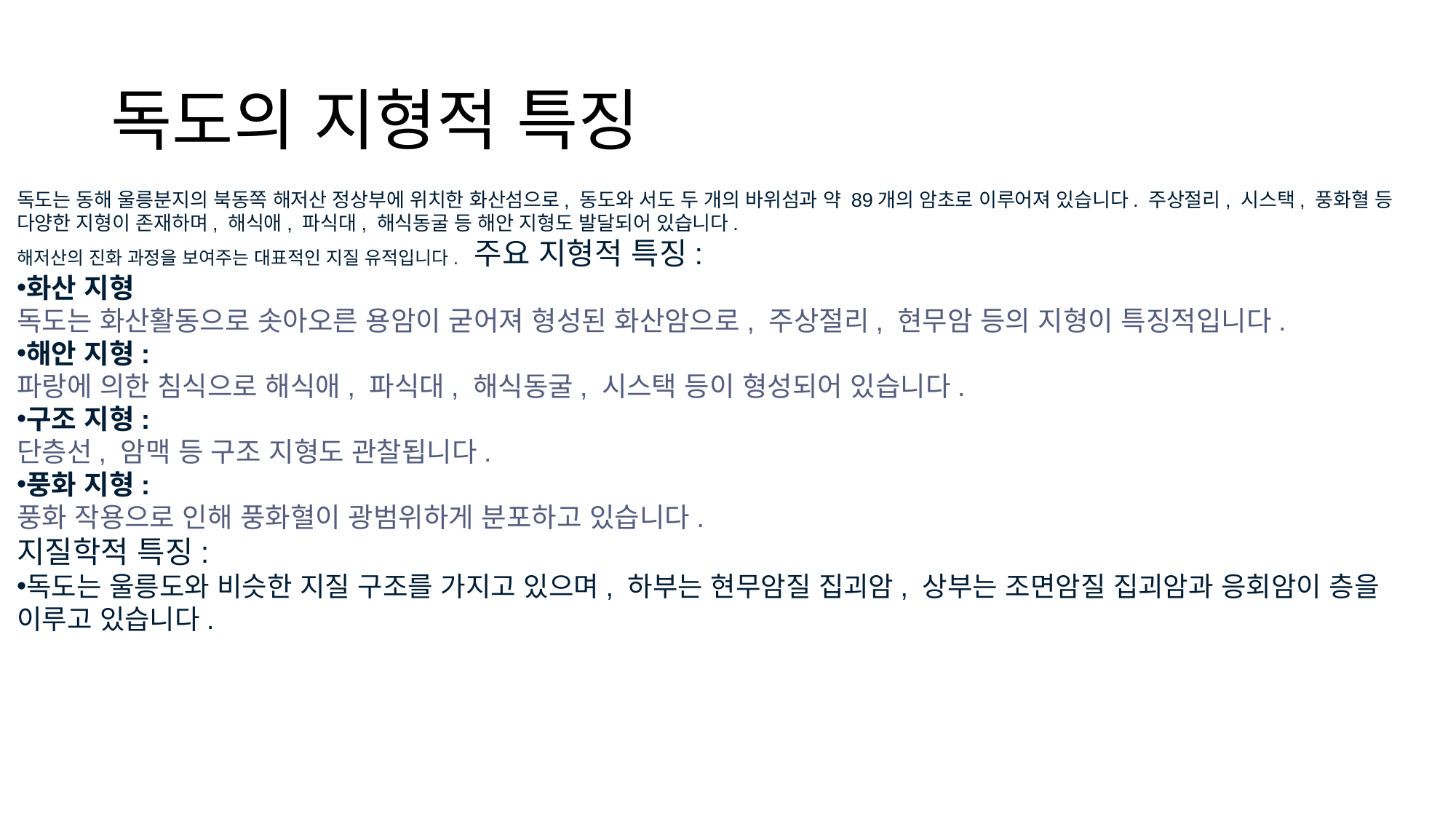

# 독도의 지형적 특징
독도는 동해 울릉분지의 북동쪽 해저산 정상부에 위치한 화산섬으로, 동도와 서도 두 개의 바위섬과 약 89개의 암초로 이루어져 있습니다. 주상절리, 시스택, 풍화혈 등 다양한 지형이 존재하며, 해식애, 파식대, 해식동굴 등 해안 지형도 발달되어 있습니다.
해저산의 진화 과정을 보여주는 대표적인 지질 유적입니다. 주요 지형적 특징:
화산 지형
독도는 화산활동으로 솟아오른 용암이 굳어져 형성된 화산암으로, 주상절리, 현무암 등의 지형이 특징적입니다.
해안 지형:
파랑에 의한 침식으로 해식애, 파식대, 해식동굴, 시스택 등이 형성되어 있습니다.
구조 지형:
단층선, 암맥 등 구조 지형도 관찰됩니다.
풍화 지형:
풍화 작용으로 인해 풍화혈이 광범위하게 분포하고 있습니다.
지질학적 특징:
독도는 울릉도와 비슷한 지질 구조를 가지고 있으며, 하부는 현무암질 집괴암, 상부는 조면암질 집괴암과 응회암이 층을 이루고 있습니다.